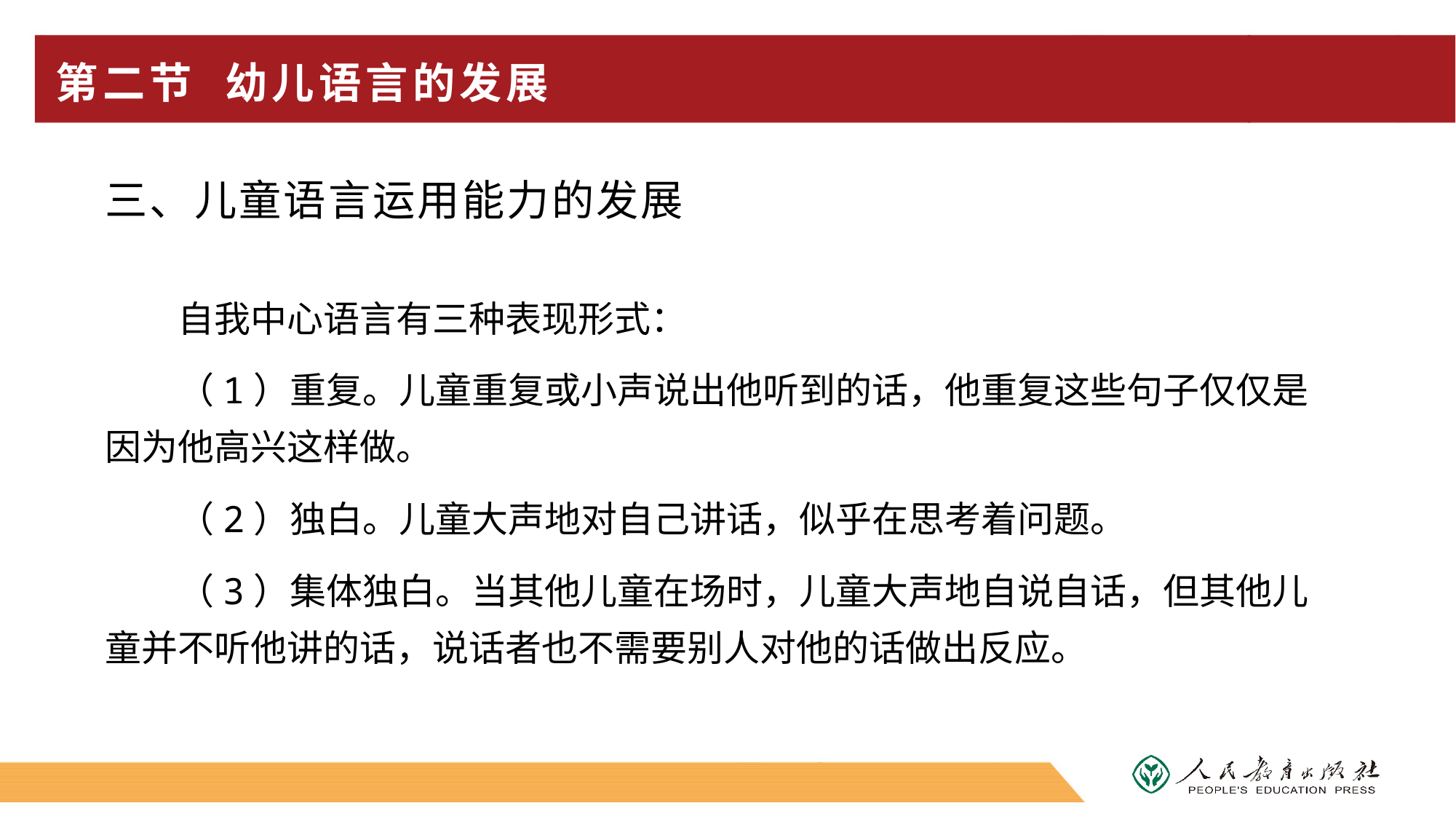

# 第二节  幼儿语言的发展
三、儿童语言运用能力的发展
自我中心语言有三种表现形式：
（1）重复。儿童重复或小声说出他听到的话，他重复这些句子仅仅是因为他高兴这样做。
（2）独白。儿童大声地对自己讲话，似乎在思考着问题。
（3）集体独白。当其他儿童在场时，儿童大声地自说自话，但其他儿童并不听他讲的话，说话者也不需要别人对他的话做出反应。